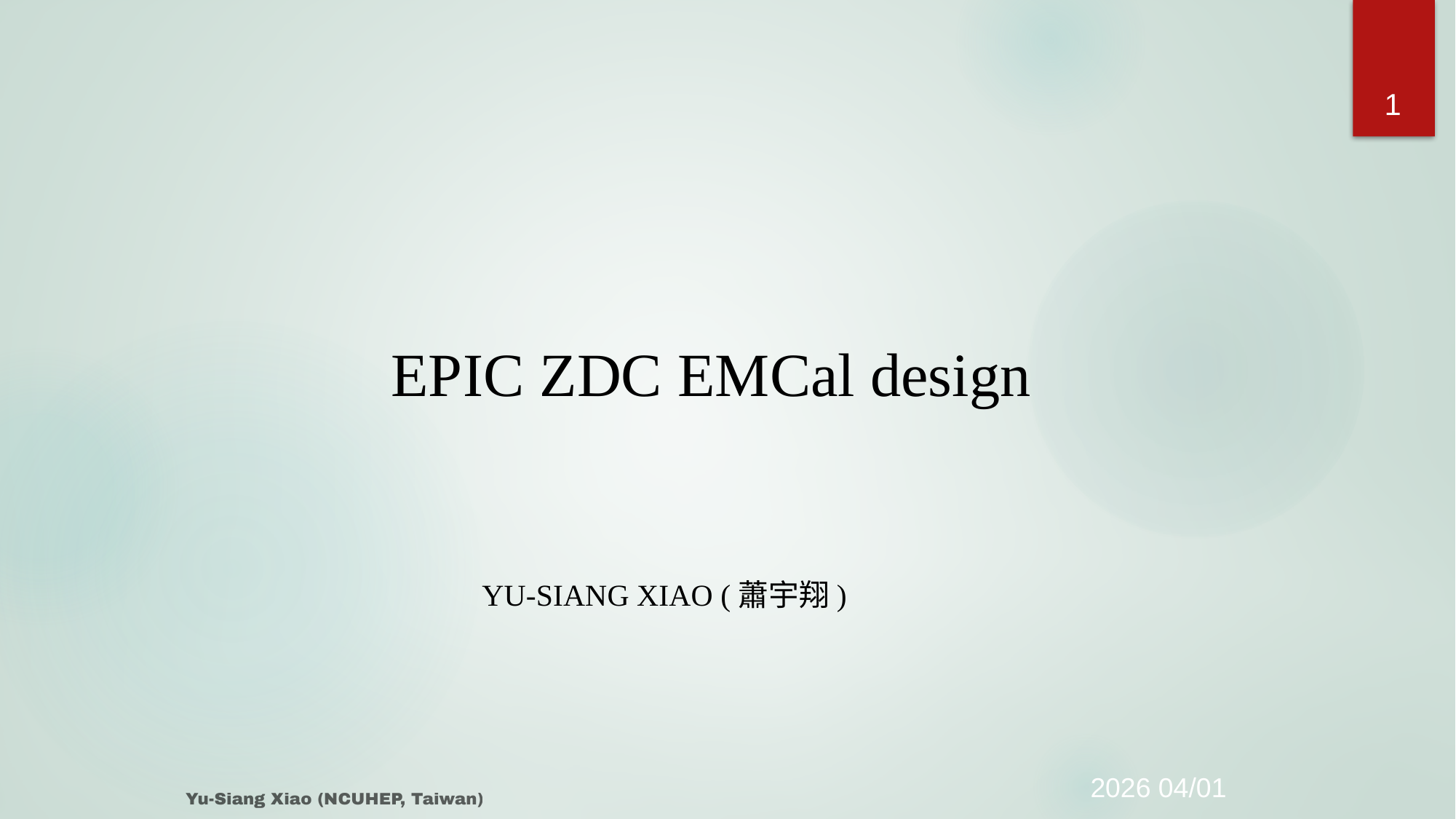

1
# EPIC ZDC EMCal design
Yu-Siang Xiao (蕭宇翔)
2026 04/01
Yu-Siang Xiao (NCUHEP, Taiwan)